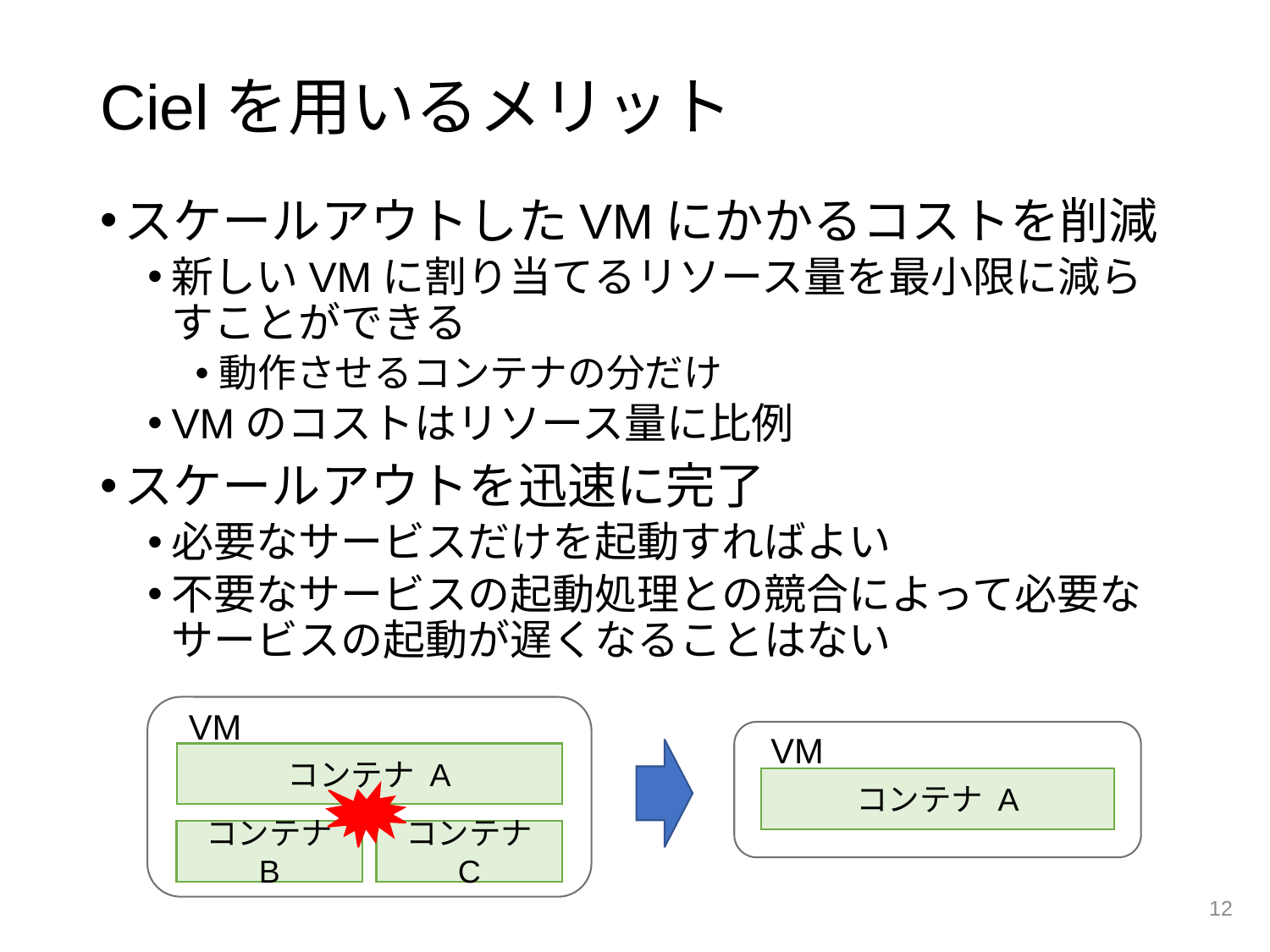

# Cielを用いるメリット
スケールアウトしたVMにかかるコストを削減
新しいVMに割り当てるリソース量を最小限に減らすことができる
動作させるコンテナの分だけ
VMのコストはリソース量に比例
スケールアウトを迅速に完了
必要なサービスだけを起動すればよい
不要なサービスの起動処理との競合によって必要なサービスの起動が遅くなることはない

VM

VM

コンテナ A
コンテナ A

コンテナ B
コンテナ C
12